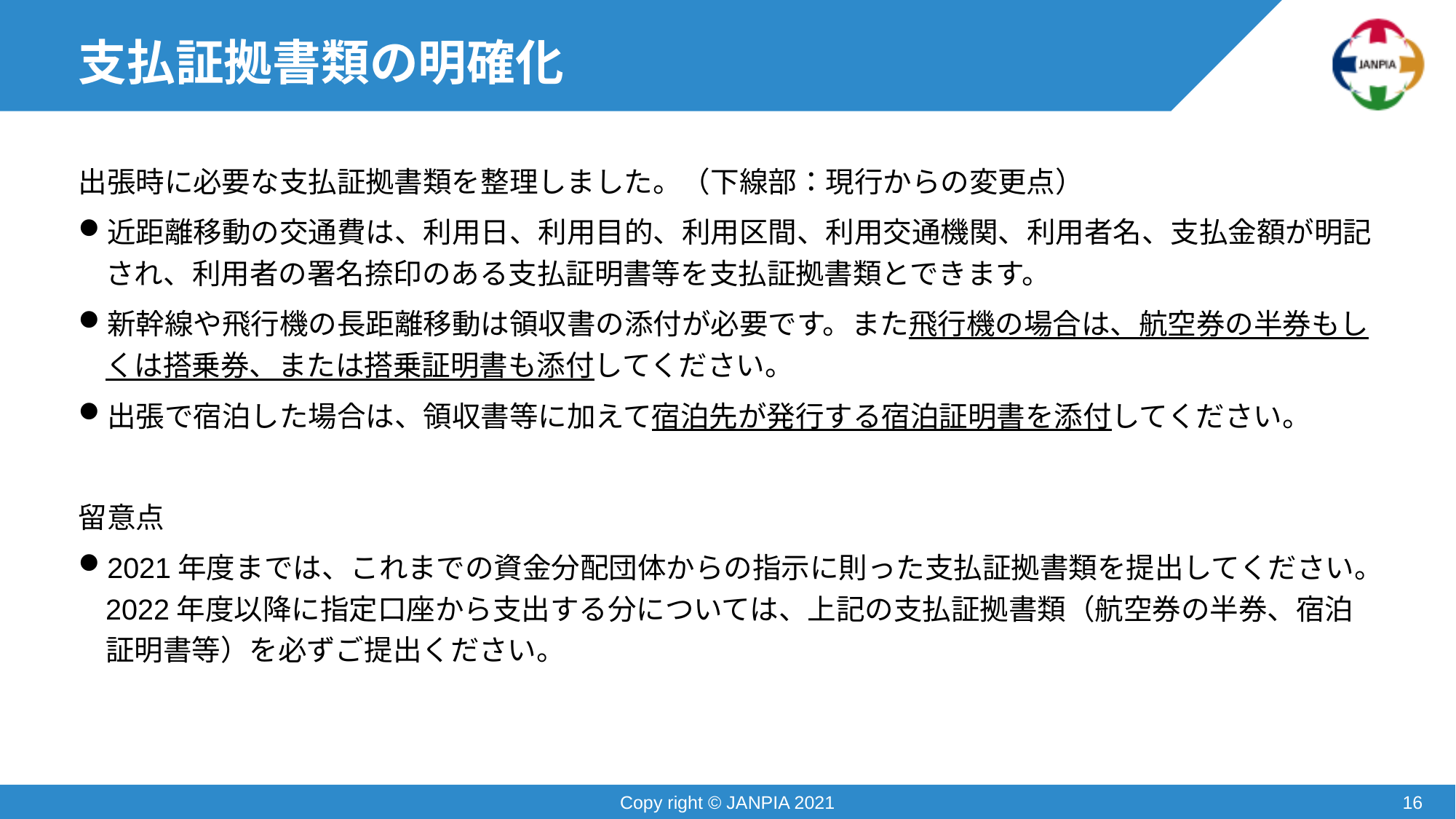

# 支払証拠書類の明確化
出張時に必要な支払証拠書類を整理しました。（下線部：現行からの変更点）
近距離移動の交通費は、利用日、利用目的、利用区間、利用交通機関、利用者名、支払金額が明記され、利用者の署名捺印のある支払証明書等を支払証拠書類とできます。
新幹線や飛行機の長距離移動は領収書の添付が必要です。また飛行機の場合は、航空券の半券もしくは搭乗券、または搭乗証明書も添付してください。
出張で宿泊した場合は、領収書等に加えて宿泊先が発行する宿泊証明書を添付してください。

留意点
2021年度までは、これまでの資金分配団体からの指示に則った支払証拠書類を提出してください。2022年度以降に指定口座から支出する分については、上記の支払証拠書類（航空券の半券、宿泊証明書等）を必ずご提出ください。
Copy right © JANPIA 2021
16